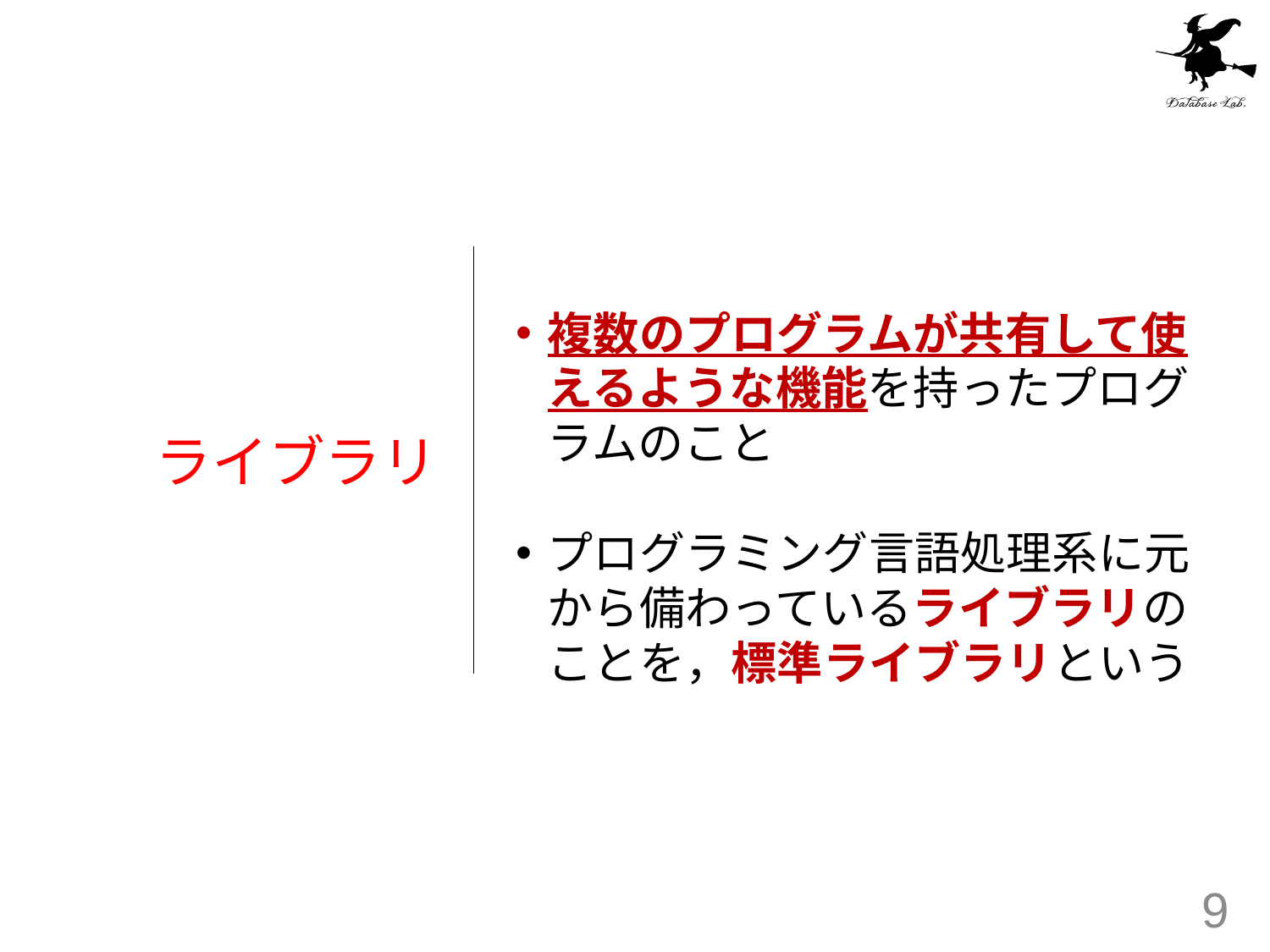

複数のプログラムが共有して使えるような機能を持ったプログラムのこと

プログラミング言語処理系に元から備わっているライブラリのことを，標準ライブラリという
# ライブラリ
9